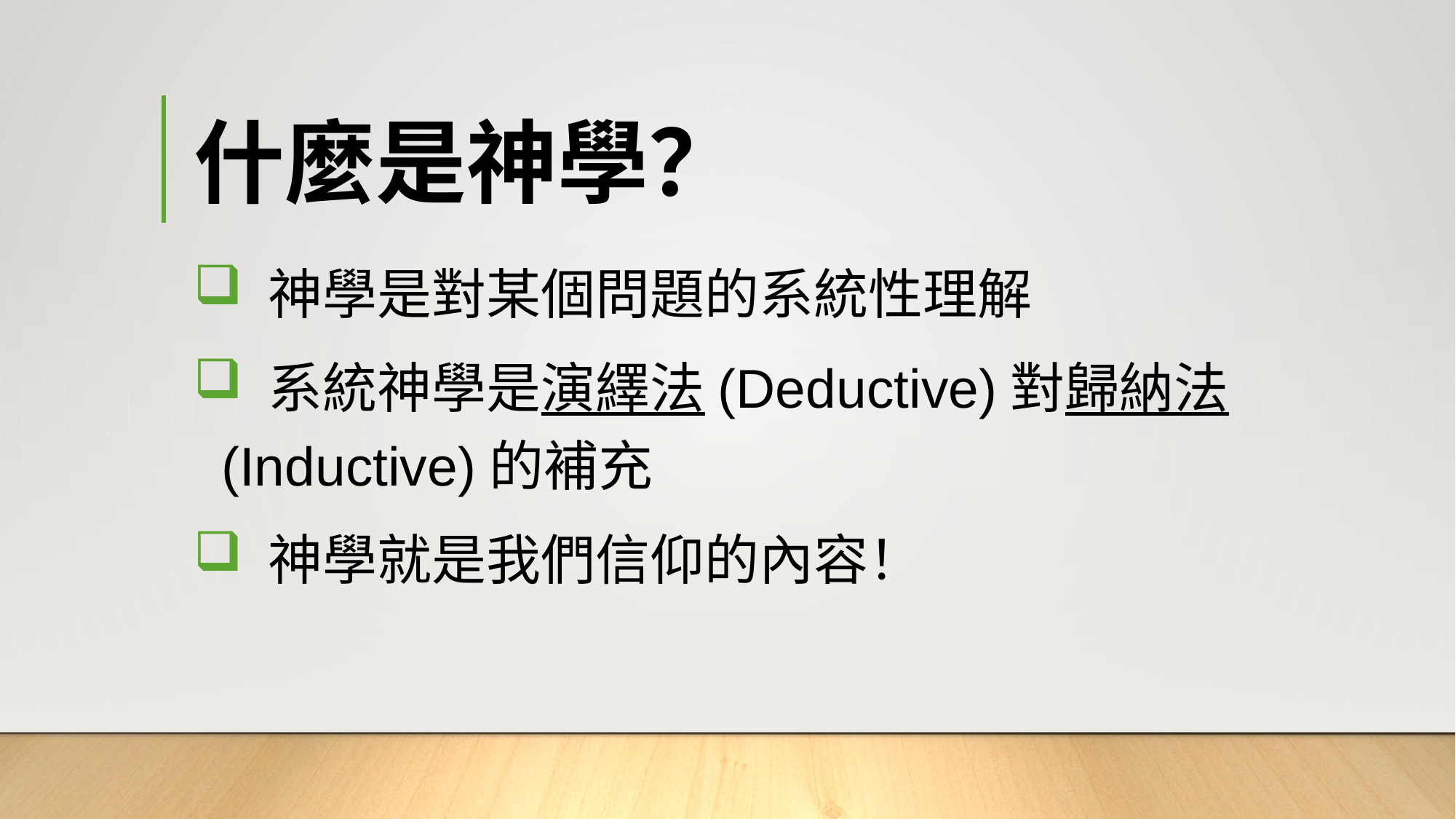

# 什麼是神學？
 神學是對某個問題的系統性理解
 系統神學是演繹法(Deductive)對歸納法(Inductive)的補充
 神學就是我們信仰的內容！